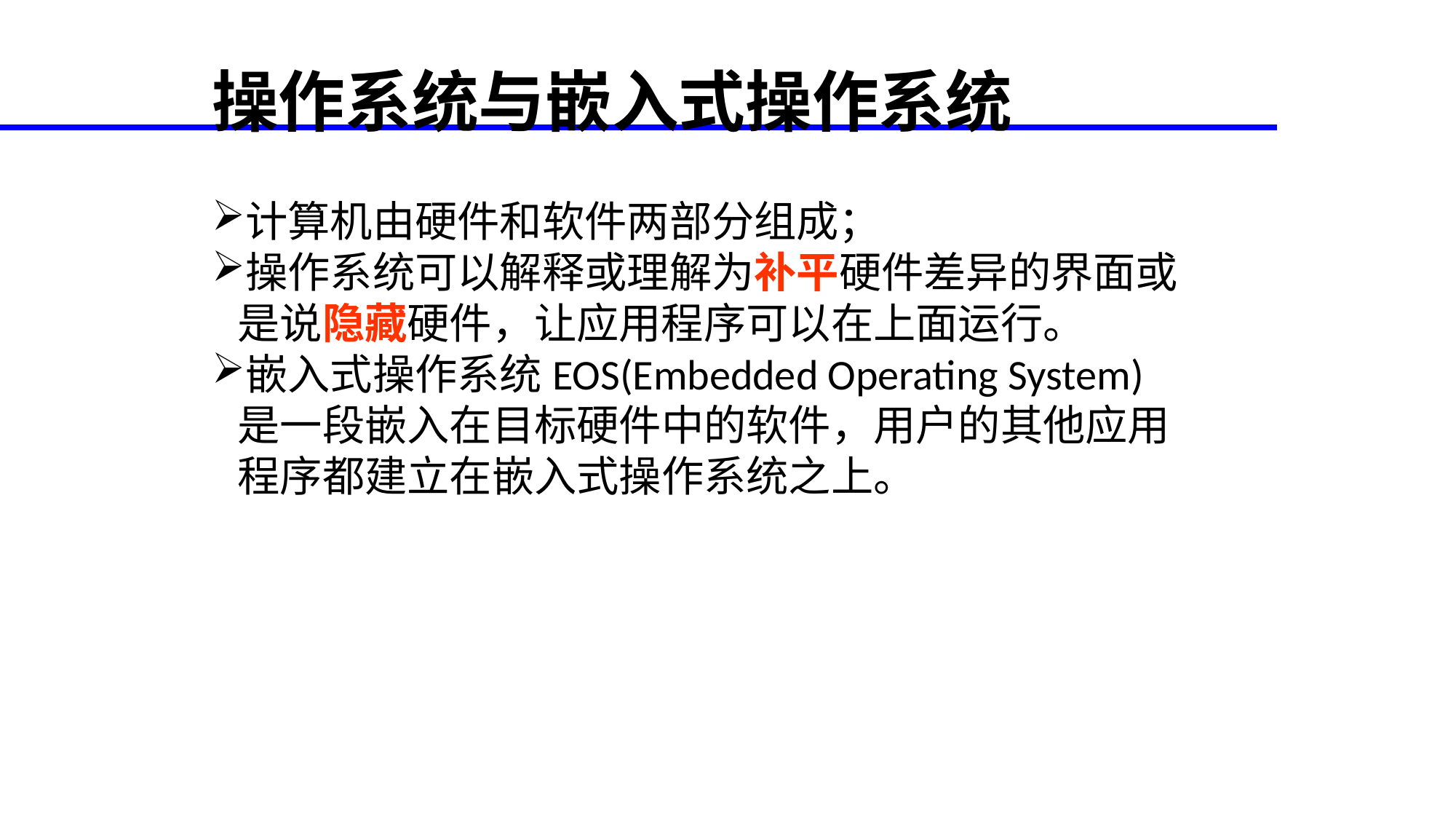

操作系统与嵌入式操作系统
计算机由硬件和软件两部分组成；
操作系统可以解释或理解为补平硬件差异的界面或是说隐藏硬件，让应用程序可以在上面运行。
嵌入式操作系统EOS(Embedded Operating System)是一段嵌入在目标硬件中的软件，用户的其他应用程序都建立在嵌入式操作系统之上。

27